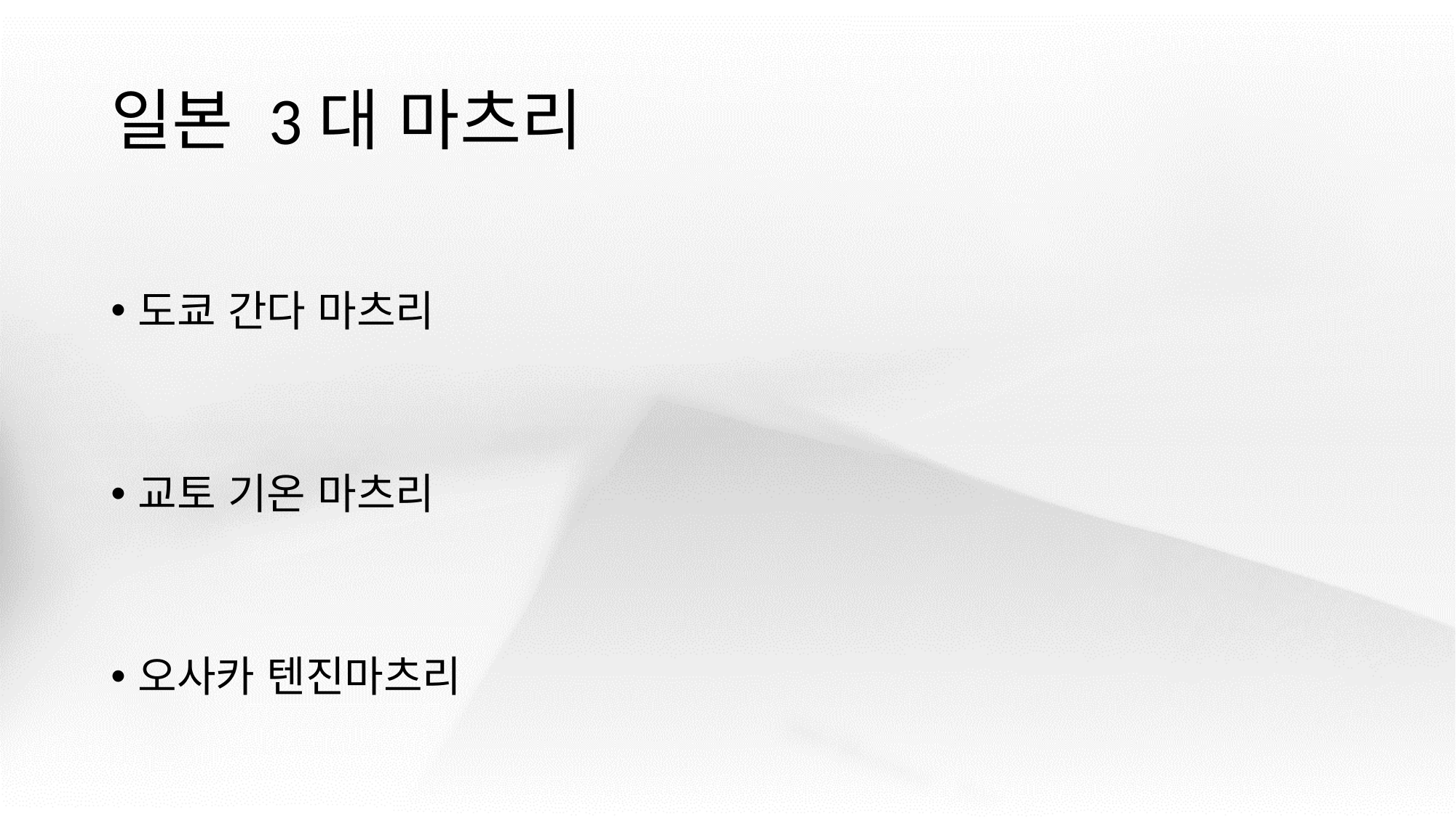

# 일본 3대 마츠리

도쿄 간다 마츠리

교토 기온 마츠리

오사카 텐진마츠리